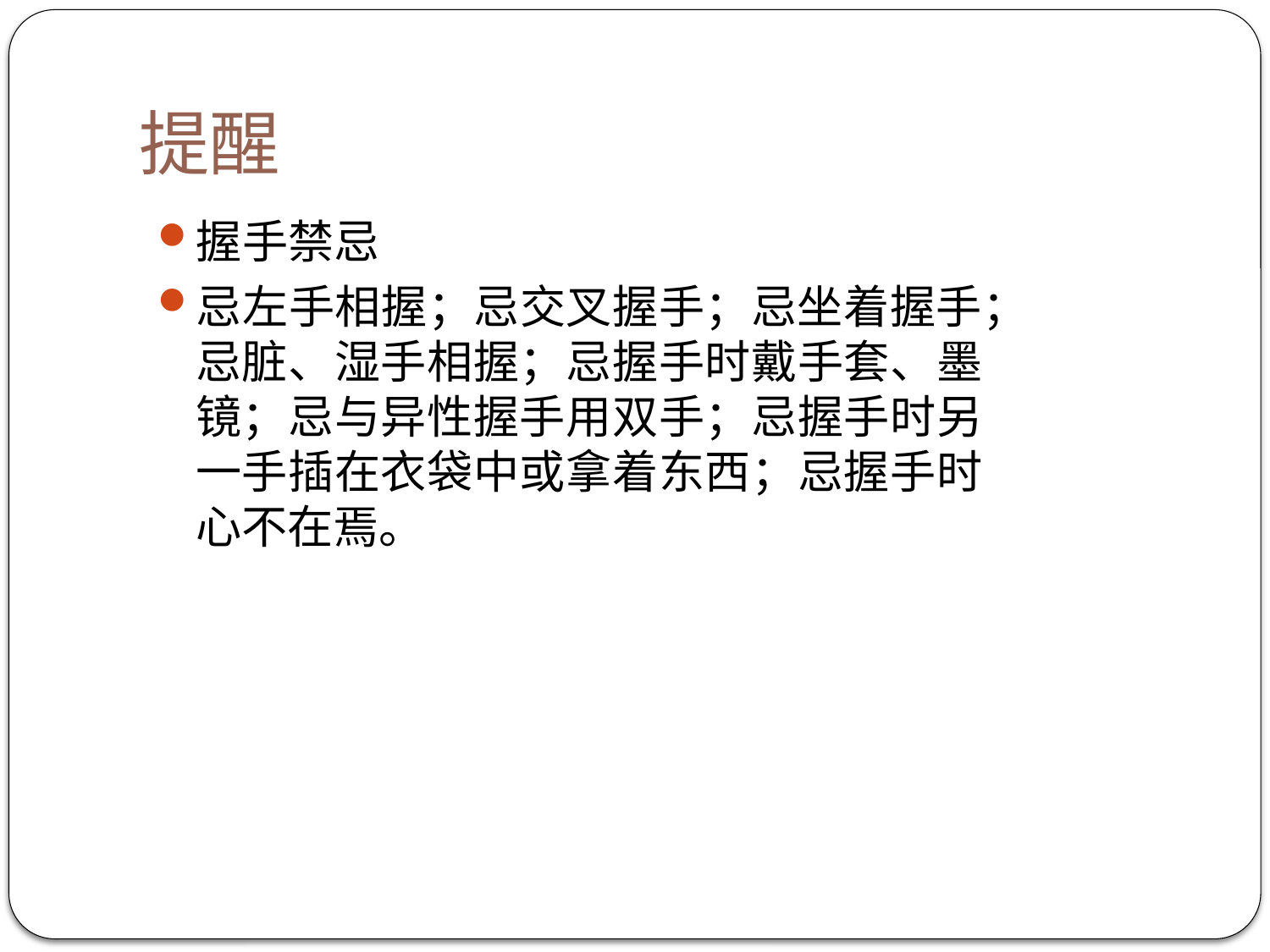

# 提醒
握手禁忌
忌左手相握；忌交叉握手；忌坐着握手；忌脏、湿手相握；忌握手时戴手套、墨镜；忌与异性握手用双手；忌握手时另一手插在衣袋中或拿着东西；忌握手时心不在焉。